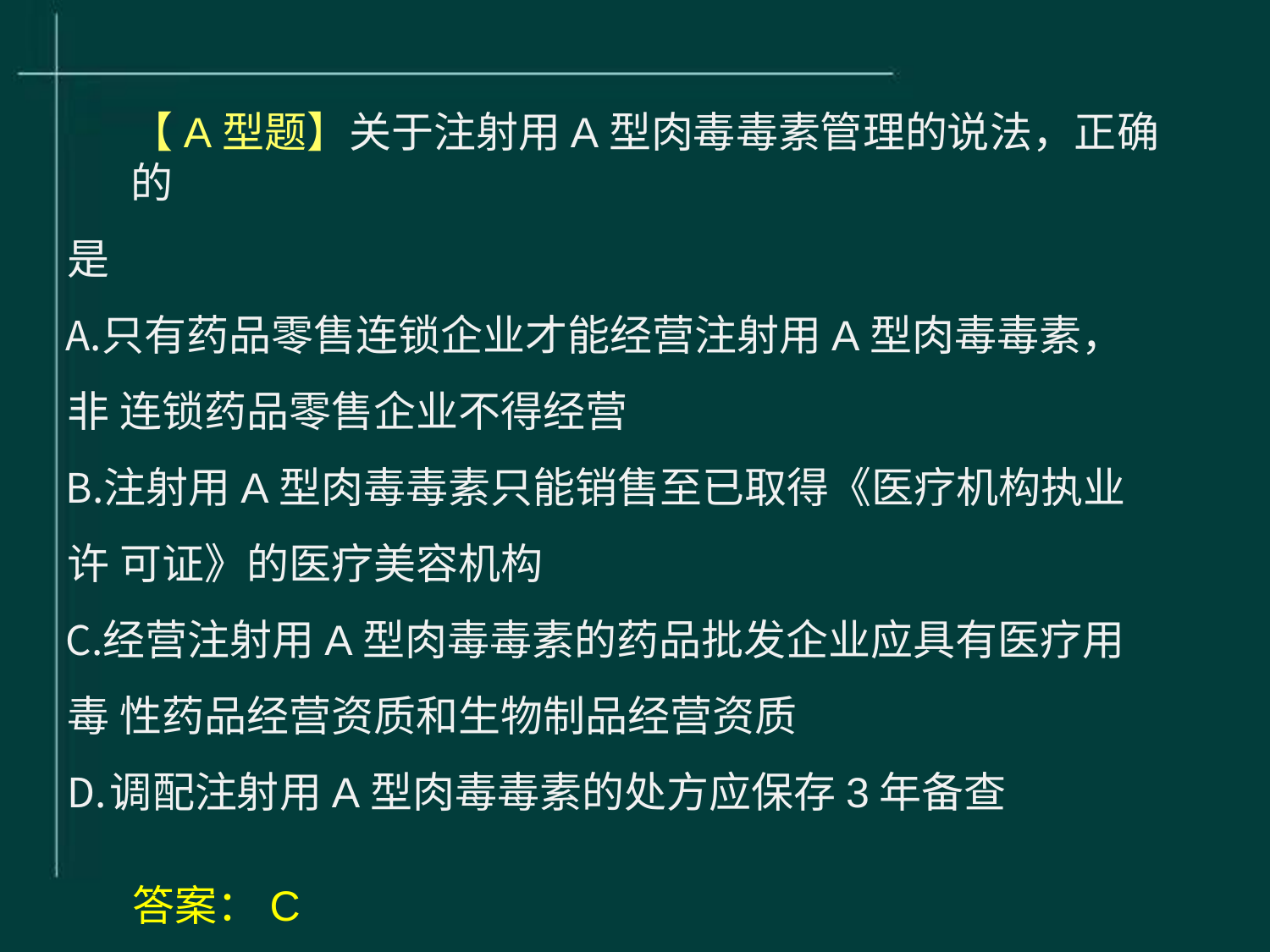

【A型题】关于注射用A型肉毒毒素管理的说法，正确的
是
只有药品零售连锁企业才能经营注射用A型肉毒毒素，非 连锁药品零售企业不得经营
注射用A型肉毒毒素只能销售至已取得《医疗机构执业许 可证》的医疗美容机构
经营注射用A型肉毒毒素的药品批发企业应具有医疗用毒 性药品经营资质和生物制品经营资质
调配注射用A型肉毒毒素的处方应保存3年备查

答案：C